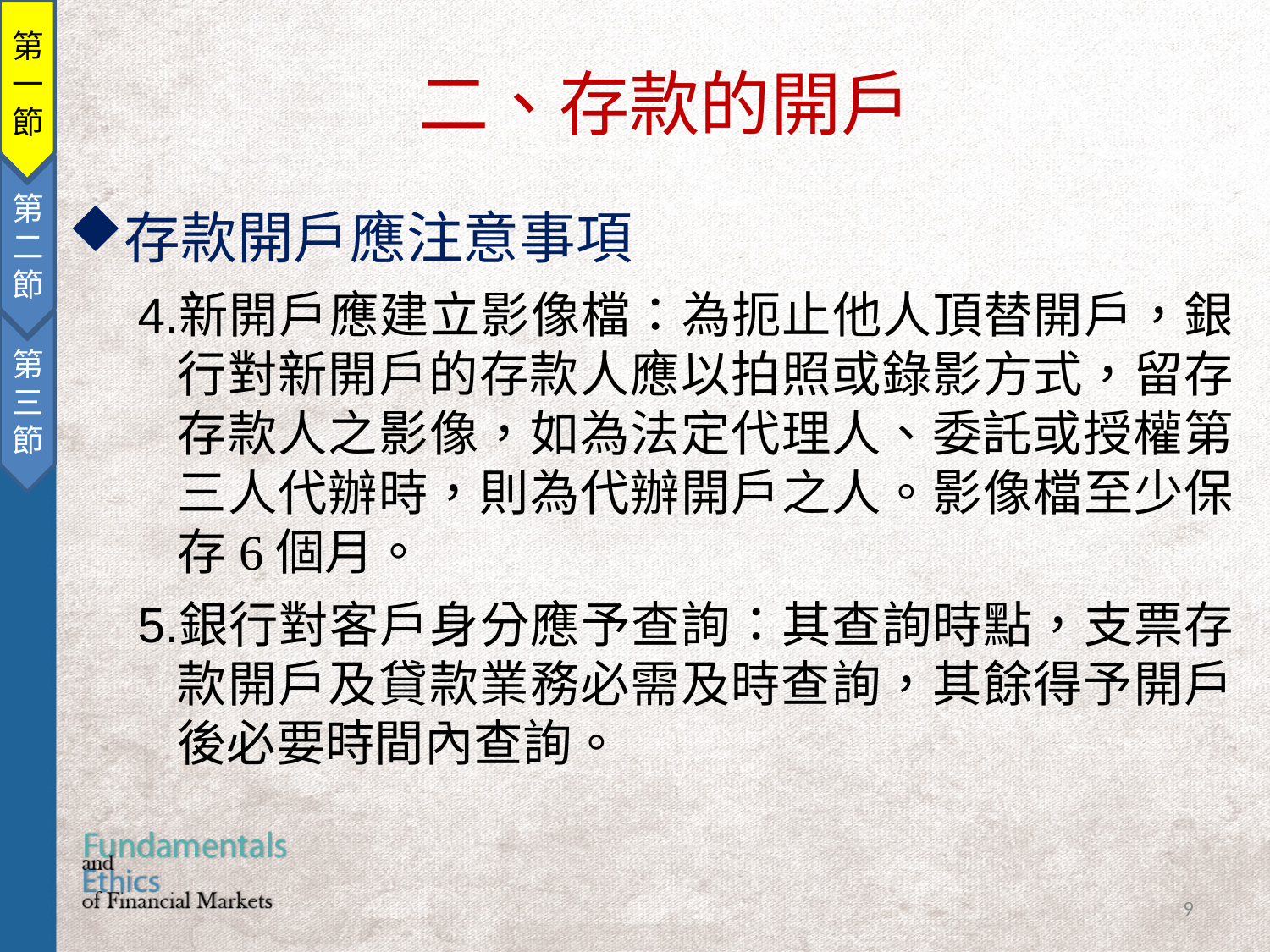

第一節
第二節
第三節
二、存款的開戶
存款開戶應注意事項
新開戶應建立影像檔：為扼止他人頂替開戶，銀行對新開戶的存款人應以拍照或錄影方式，留存存款人之影像，如為法定代理人、委託或授權第三人代辦時，則為代辦開戶之人。影像檔至少保存6個月。
銀行對客戶身分應予查詢：其查詢時點，支票存款開戶及貸款業務必需及時查詢，其餘得予開戶後必要時間內查詢。
9